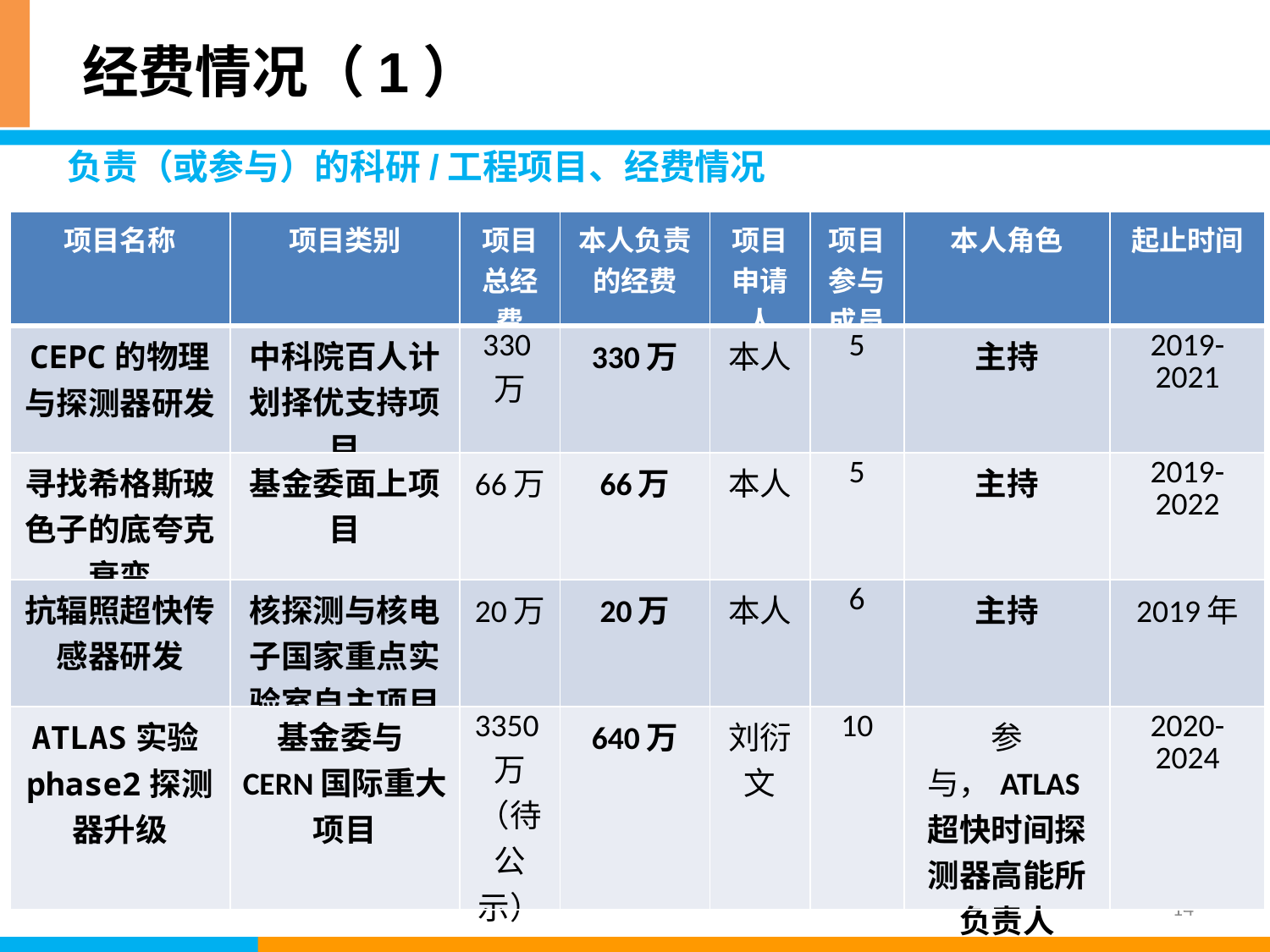

# 经费情况（1）
负责（或参与）的科研/工程项目、经费情况
| 项目名称 | 项目类别 | 项目总经费 | 本人负责的经费 | 项目申请人 | 项目参与成员 | 本人角色 | 起止时间 |
| --- | --- | --- | --- | --- | --- | --- | --- |
| CEPC的物理与探测器研发 | 中科院百人计划择优支持项目 | 330万 | 330万 | 本人 | 5 | 主持 | 2019-2021 |
| 寻找希格斯玻色子的底夸克衰变 | 基金委面上项目 | 66万 | 66万 | 本人 | 5 | 主持 | 2019-2022 |
| 抗辐照超快传感器研发 | 核探测与核电子国家重点实验室自主项目 | 20万 | 20万 | 本人 | 6 | 主持 | 2019年 |
| ATLAS实验phase2探测器升级 | 基金委与CERN国际重大项目 | 3350万 （待公示） | 640万 | 刘衍文 | 10 | 参与，ATLAS超快时间探测器高能所负责人 | 2020-2024 |
14